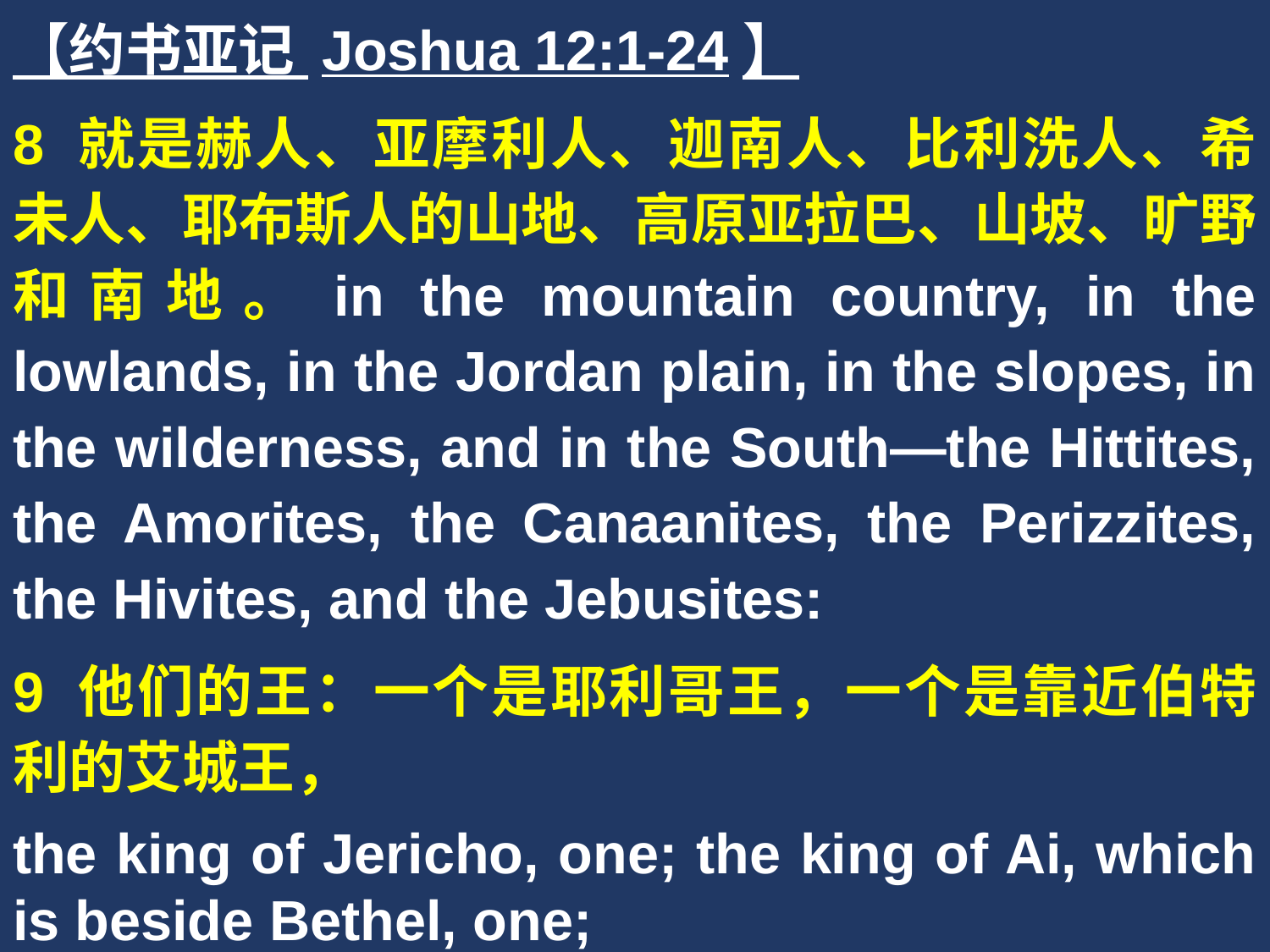

【约书亚记 Joshua 12:1-24】
8 就是赫人、亚摩利人、迦南人、比利洗人、希未人、耶布斯人的山地、高原亚拉巴、山坡、旷野和南地。in the mountain country, in the lowlands, in the Jordan plain, in the slopes, in the wilderness, and in the South—the Hittites, the Amorites, the Canaanites, the Perizzites, the Hivites, and the Jebusites:
9 他们的王：一个是耶利哥王，一个是靠近伯特利的艾城王，
the king of Jericho, one; the king of Ai, which is beside Bethel, one;